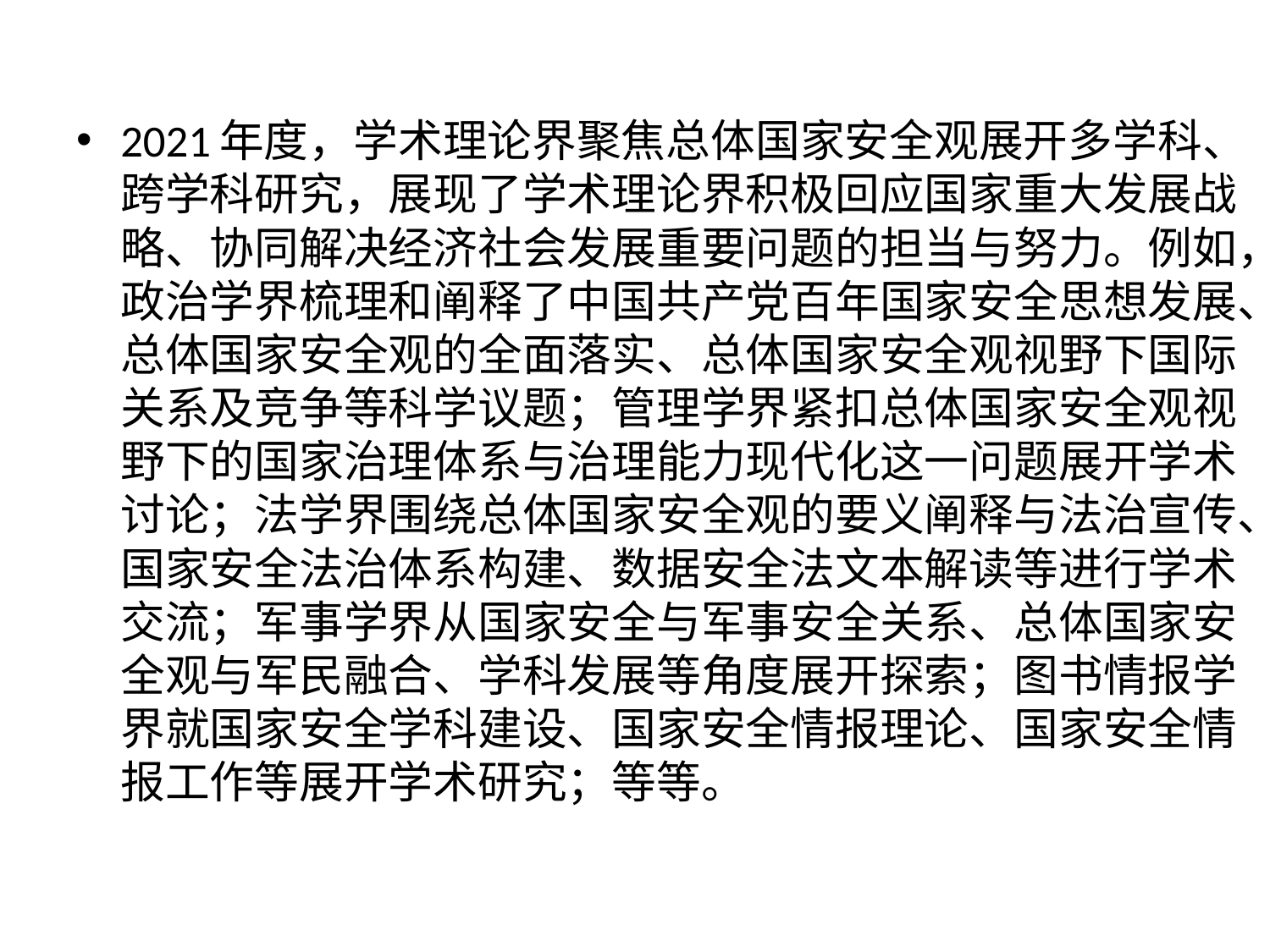

2021年度，学术理论界聚焦总体国家安全观展开多学科、跨学科研究，展现了学术理论界积极回应国家重大发展战略、协同解决经济社会发展重要问题的担当与努力。例如，政治学界梳理和阐释了中国共产党百年国家安全思想发展、总体国家安全观的全面落实、总体国家安全观视野下国际关系及竞争等科学议题；管理学界紧扣总体国家安全观视野下的国家治理体系与治理能力现代化这一问题展开学术讨论；法学界围绕总体国家安全观的要义阐释与法治宣传、国家安全法治体系构建、数据安全法文本解读等进行学术交流；军事学界从国家安全与军事安全关系、总体国家安全观与军民融合、学科发展等角度展开探索；图书情报学界就国家安全学科建设、国家安全情报理论、国家安全情报工作等展开学术研究；等等。